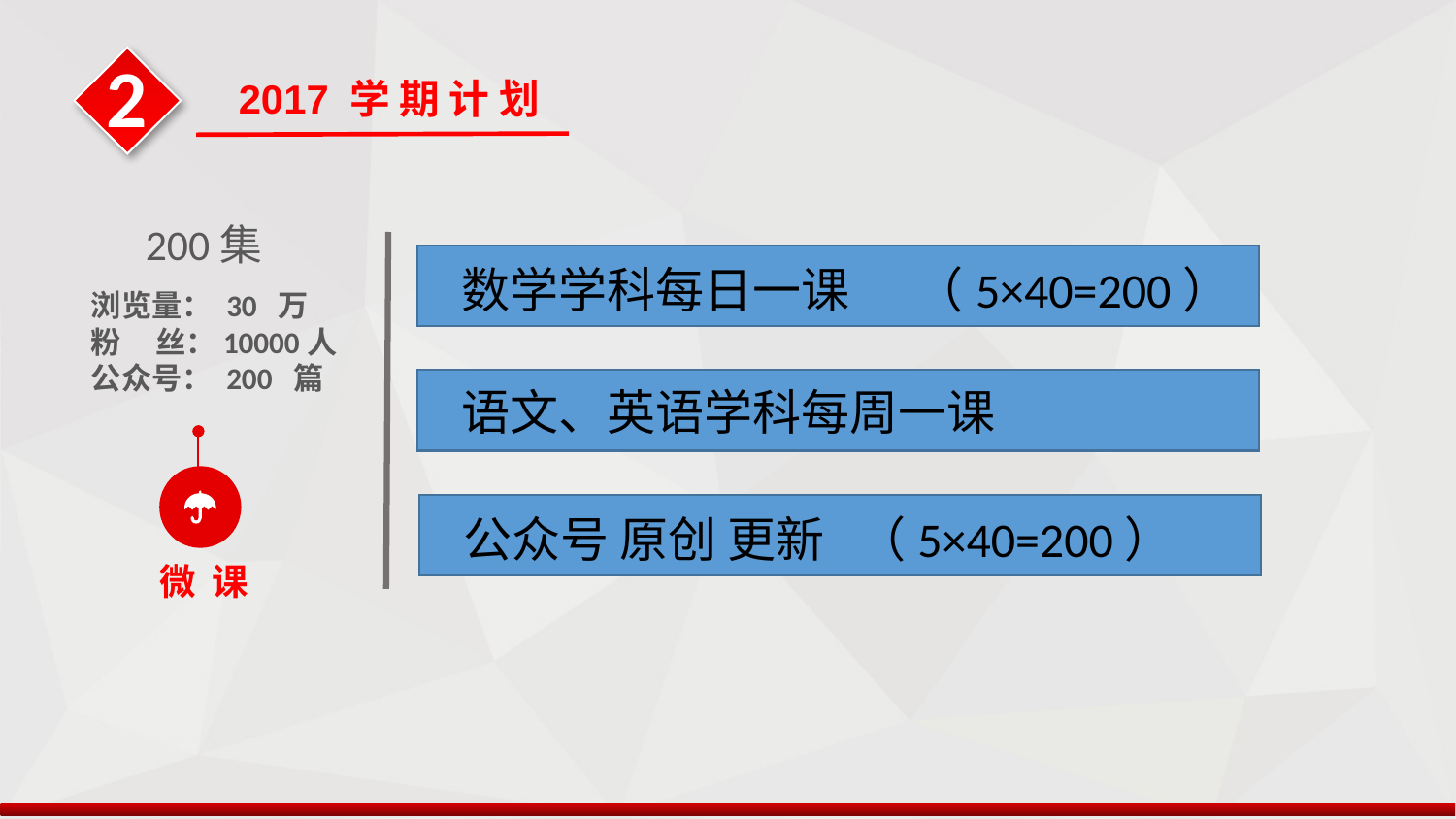

2

2017 学 期 计 划
200集
  浏览量： 30  万
  粉     丝：10000人
  公众号： 200  篇

微  课

数学学科每日一课      （5×40=200）

语文、英语学科每周一课

公众号 原创 更新   （5×40=200）